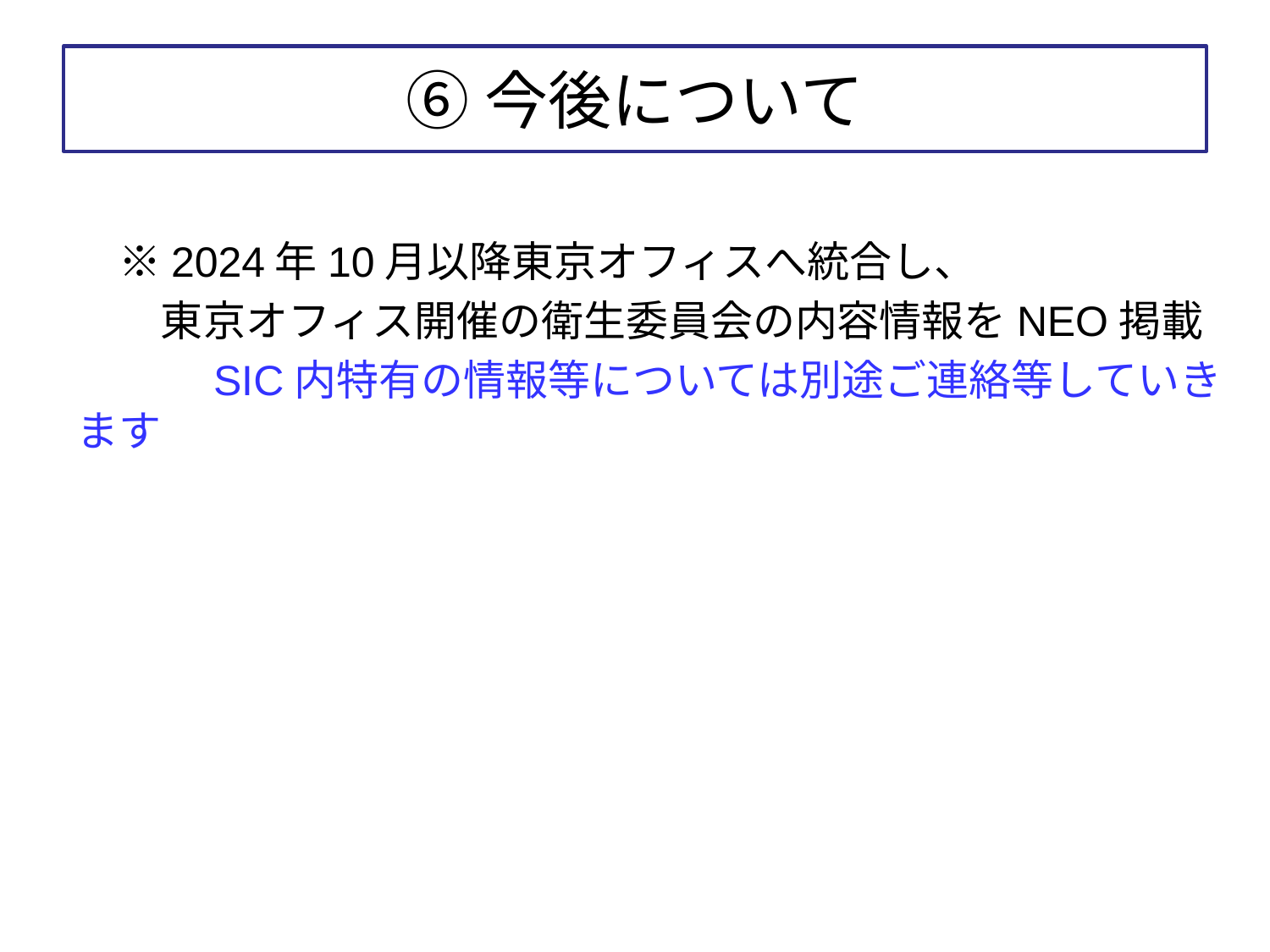

# ⑥今後について

　※2024年10月以降東京オフィスへ統合し、
　　東京オフィス開催の衛生委員会の内容情報をNEO掲載
　　　SIC内特有の情報等については別途ご連絡等していきます